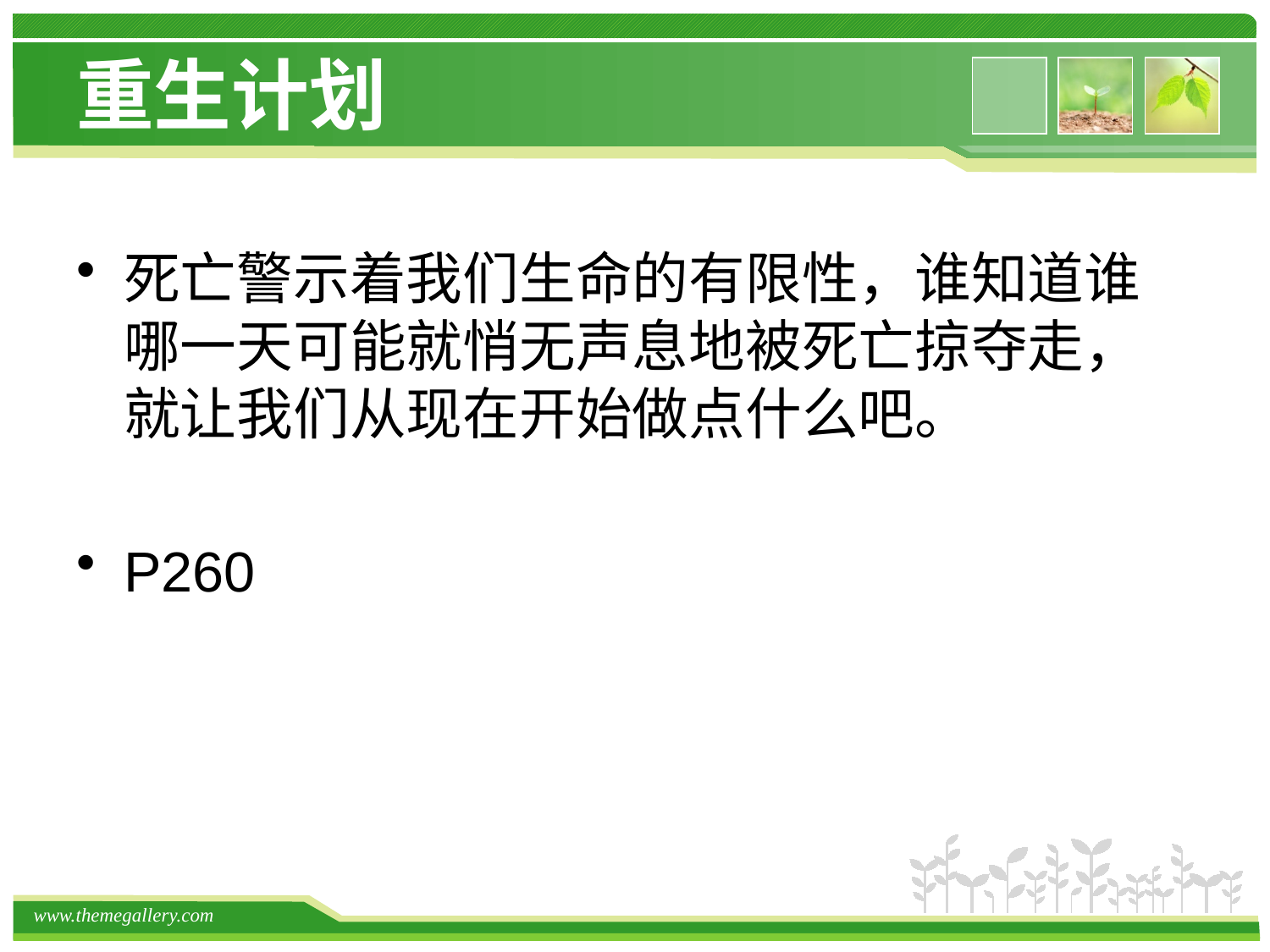

# 重生计划
死亡警示着我们生命的有限性，谁知道谁哪一天可能就悄无声息地被死亡掠夺走，就让我们从现在开始做点什么吧。

P260